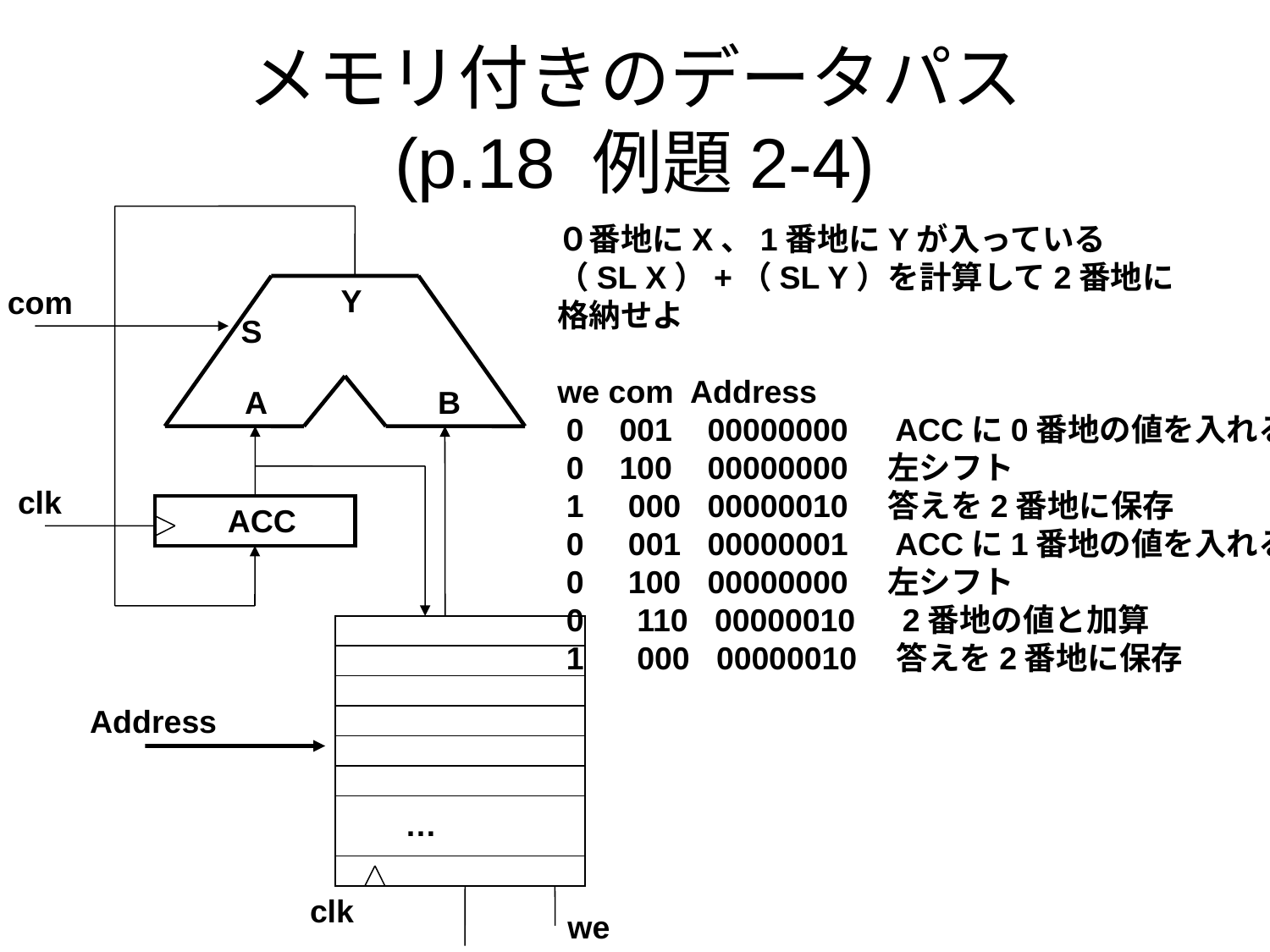

# メモリ付きのデータパス (p.18 例題2-4)

０番地にX、1番地にYが入っている
（SL X）+（SL Y）を計算して2番地に
格納せよ

we com  Address
 0    001    00000000　ACCに0番地の値を入れる
 0    100    00000000　左シフト
 1     000   00000010　答えを2番地に保存
 0     001   00000001　ACCに1番地の値を入れる
 0     100   00000000　左シフト
 0      110   00000010　2番地の値と加算
 1      000   00000010　答えを2番地に保存
Y

S
A
B
com

clk
ACC

Address

…

clk

we